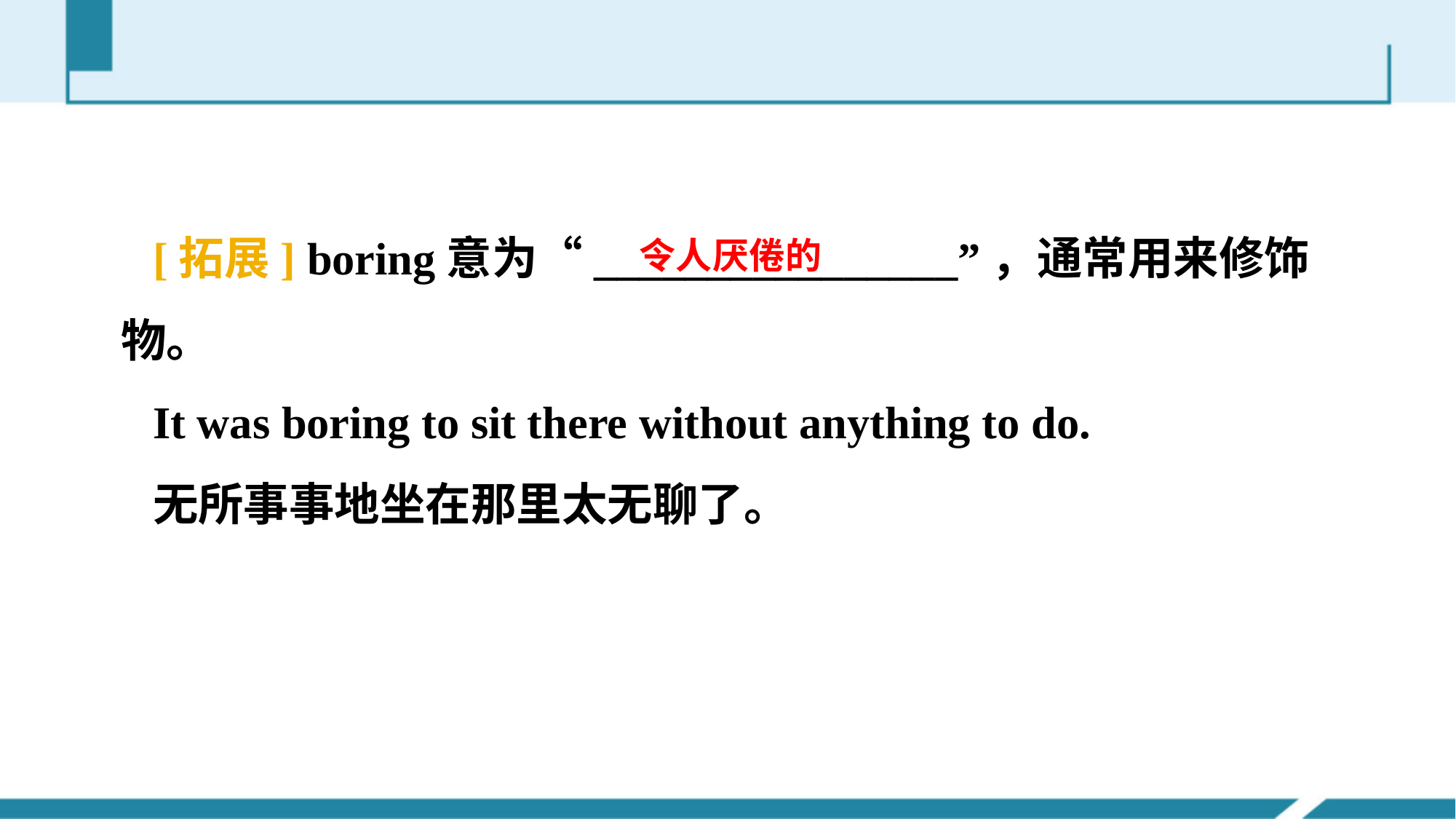

[拓展] boring意为“________________”，通常用来修饰物。
It was boring to sit there without anything to do.
无所事事地坐在那里太无聊了。
令人厌倦的